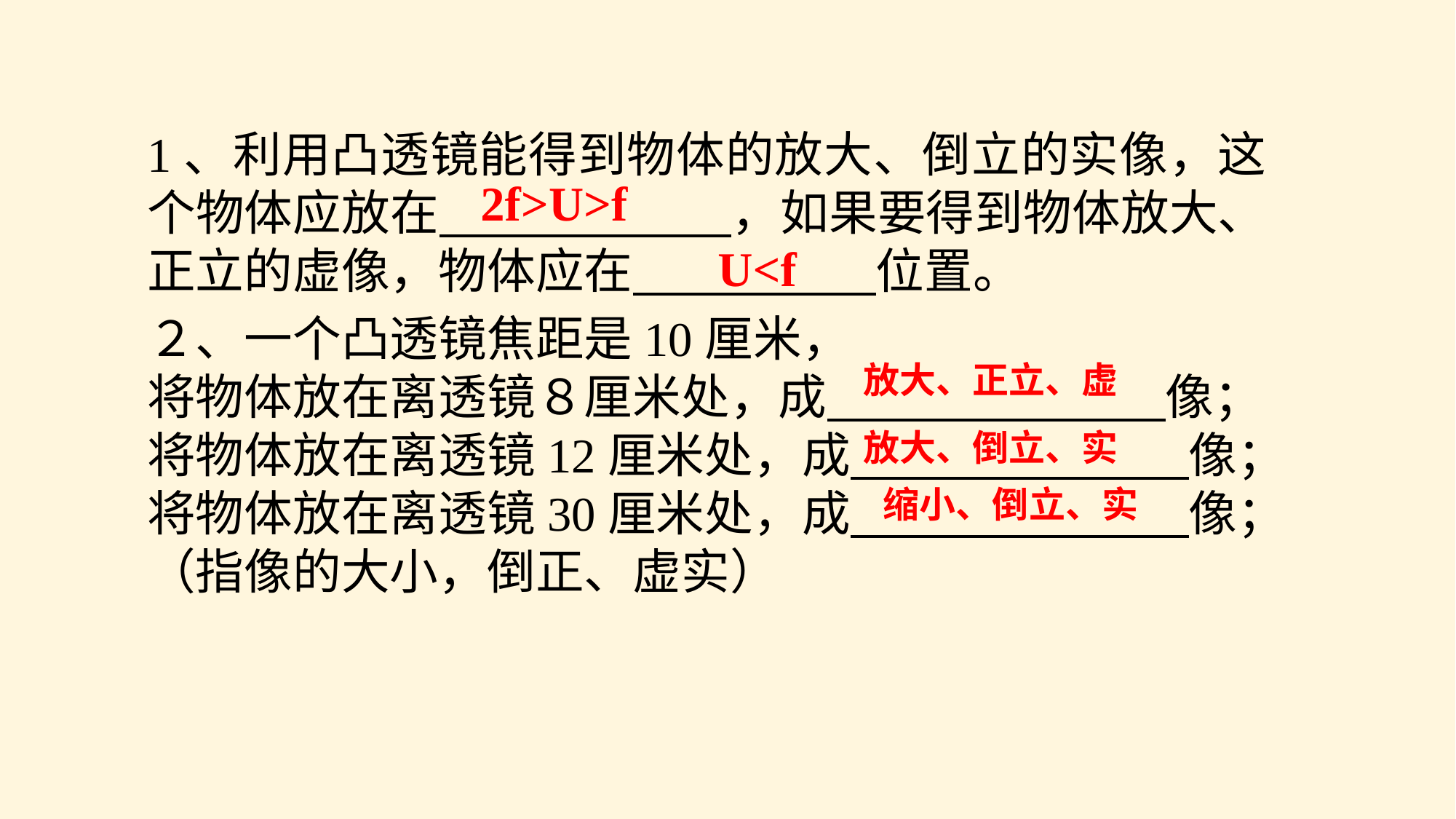

1、利用凸透镜能得到物体的放大、倒立的实像，这个物体应放在　　　　　　，如果要得到物体放大、正立的虚像，物体应在　　　　　位置。
2f>U>f
U<f
２、一个凸透镜焦距是10厘米，
将物体放在离透镜８厘米处，成                               像；
将物体放在离透镜12厘米处，成                               像；
将物体放在离透镜30厘米处，成                               像；
（指像的大小，倒正、虚实）
放大、正立、虚
放大、倒立、实
缩小、倒立、实